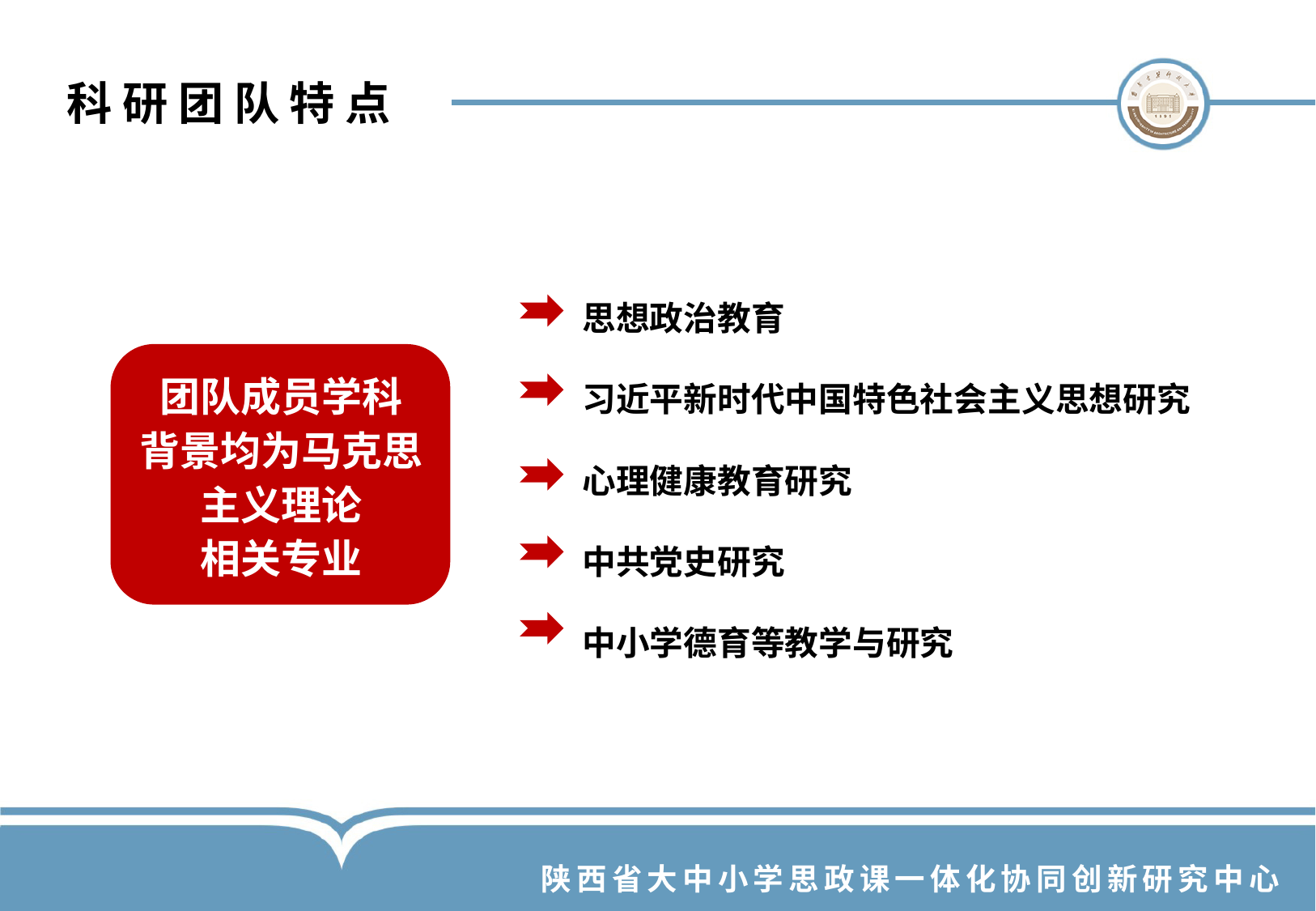

科研团队特点
思想政治教育
习近平新时代中国特色社会主义思想研究
心理健康教育研究
中共党史研究
中小学德育等教学与研究

团队成员学科
背景均为马克思主义理论
相关专业

陕西省大中小学思政课一体化协同创新研究中心